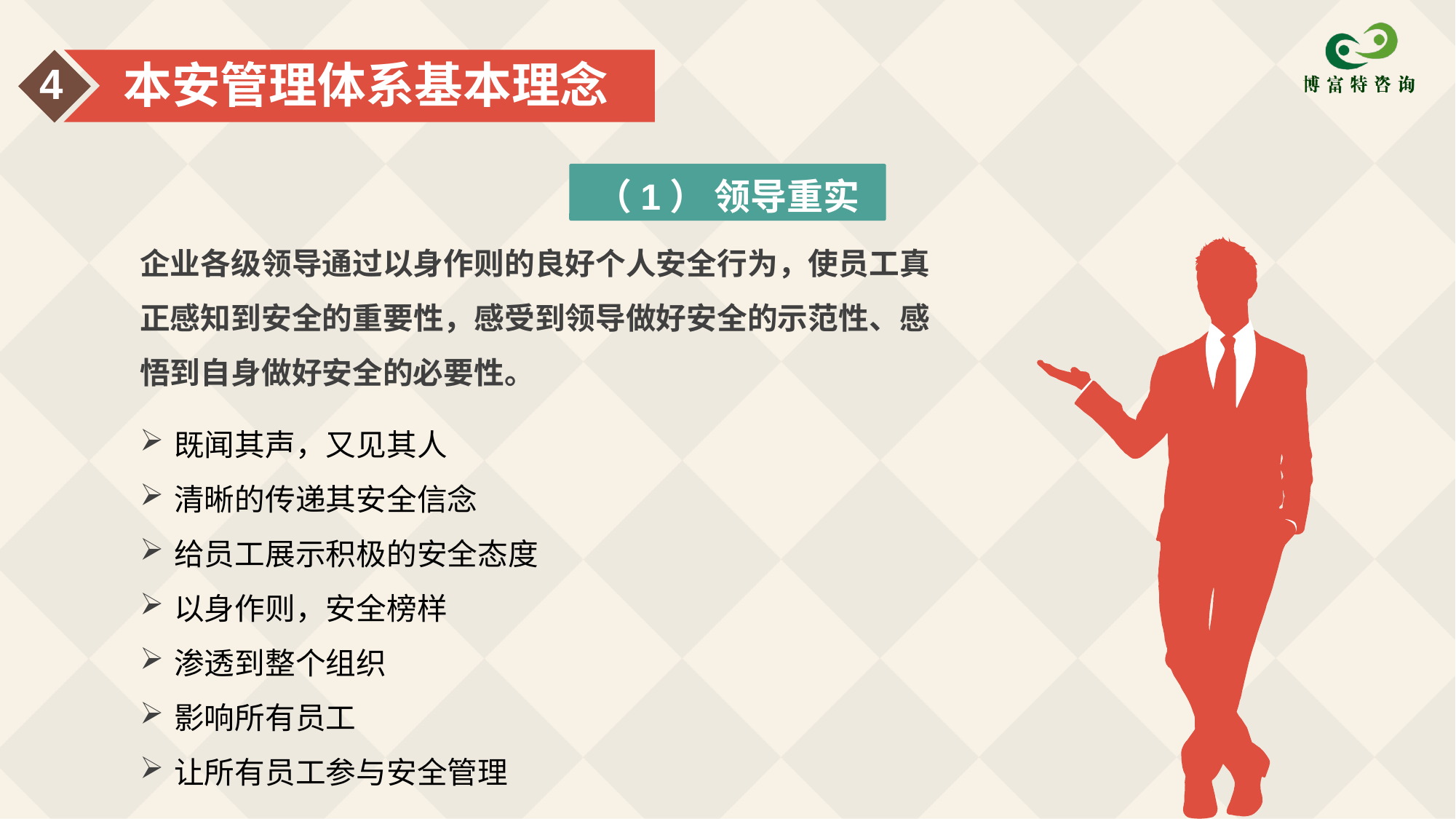

本安管理体系基本理念

4

（1） 领导重实
企业各级领导通过以身作则的良好个人安全行为，使员工真正感知到安全的重要性，感受到领导做好安全的示范性、感悟到自身做好安全的必要性。

既闻其声，又见其人
清晰的传递其安全信念
给员工展示积极的安全态度
以身作则，安全榜样
渗透到整个组织
影响所有员工
让所有员工参与安全管理